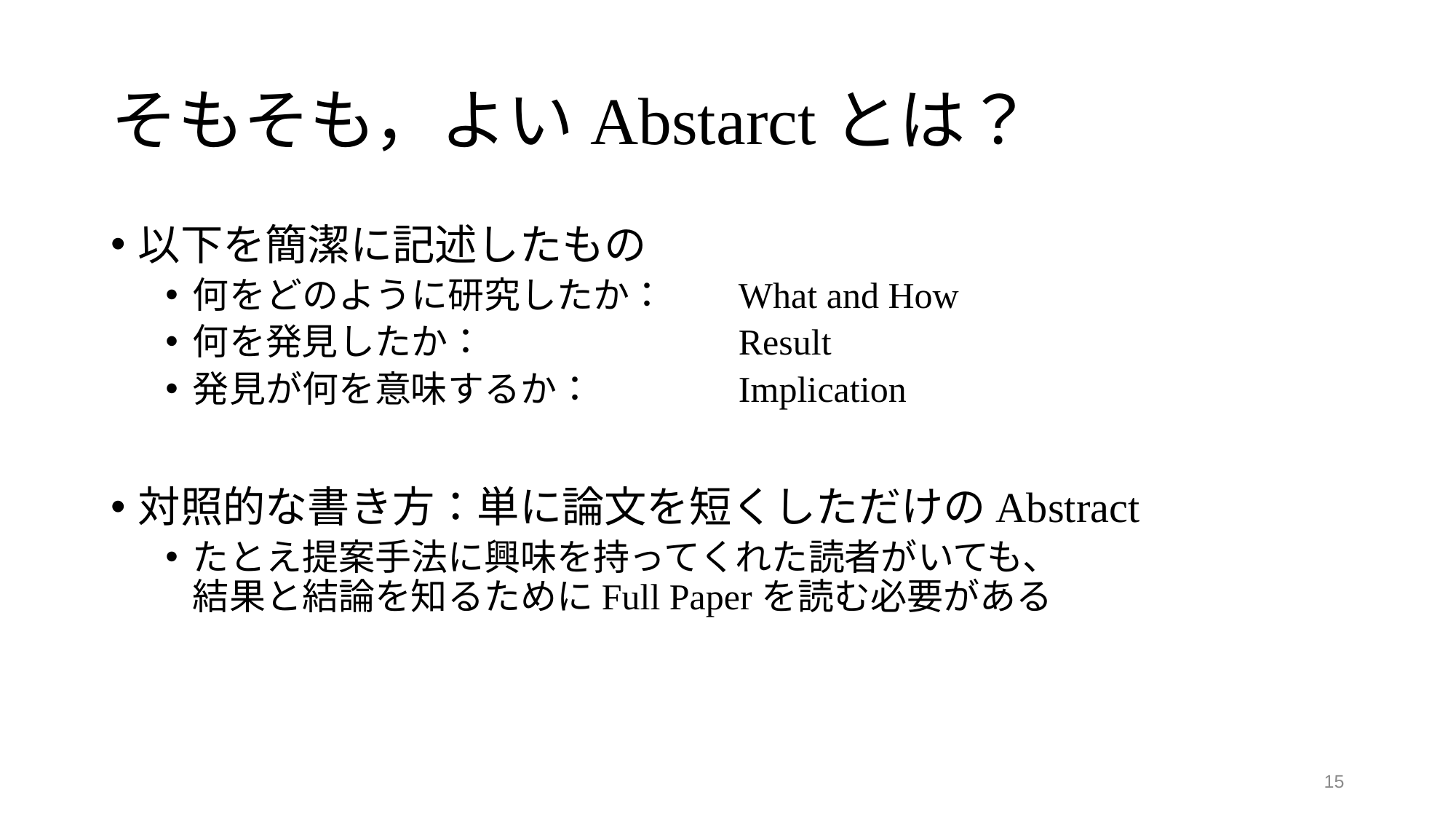

# そもそも，よいAbstarctとは？
以下を簡潔に記述したもの
何をどのように研究したか：	What and How
何を発見したか：			Result
発見が何を意味するか：		Implication

対照的な書き方：単に論文を短くしただけのAbstract
たとえ提案手法に興味を持ってくれた読者がいても、
結果と結論を知るためにFull Paperを読む必要がある
15